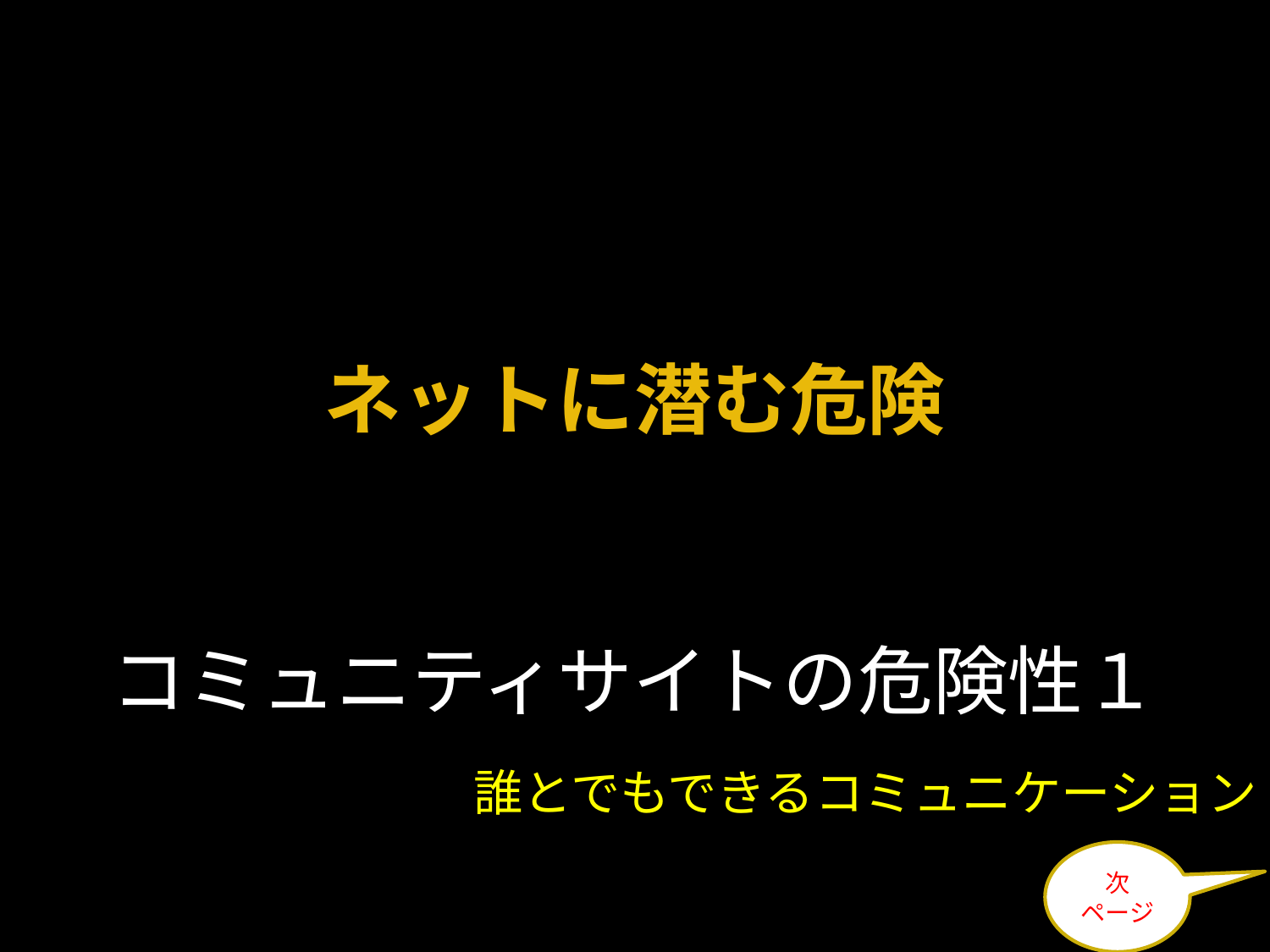

# ネットに潜む危険

コミュニティサイトの危険性１
誰とでもできるコミュニケーション
次
ページ